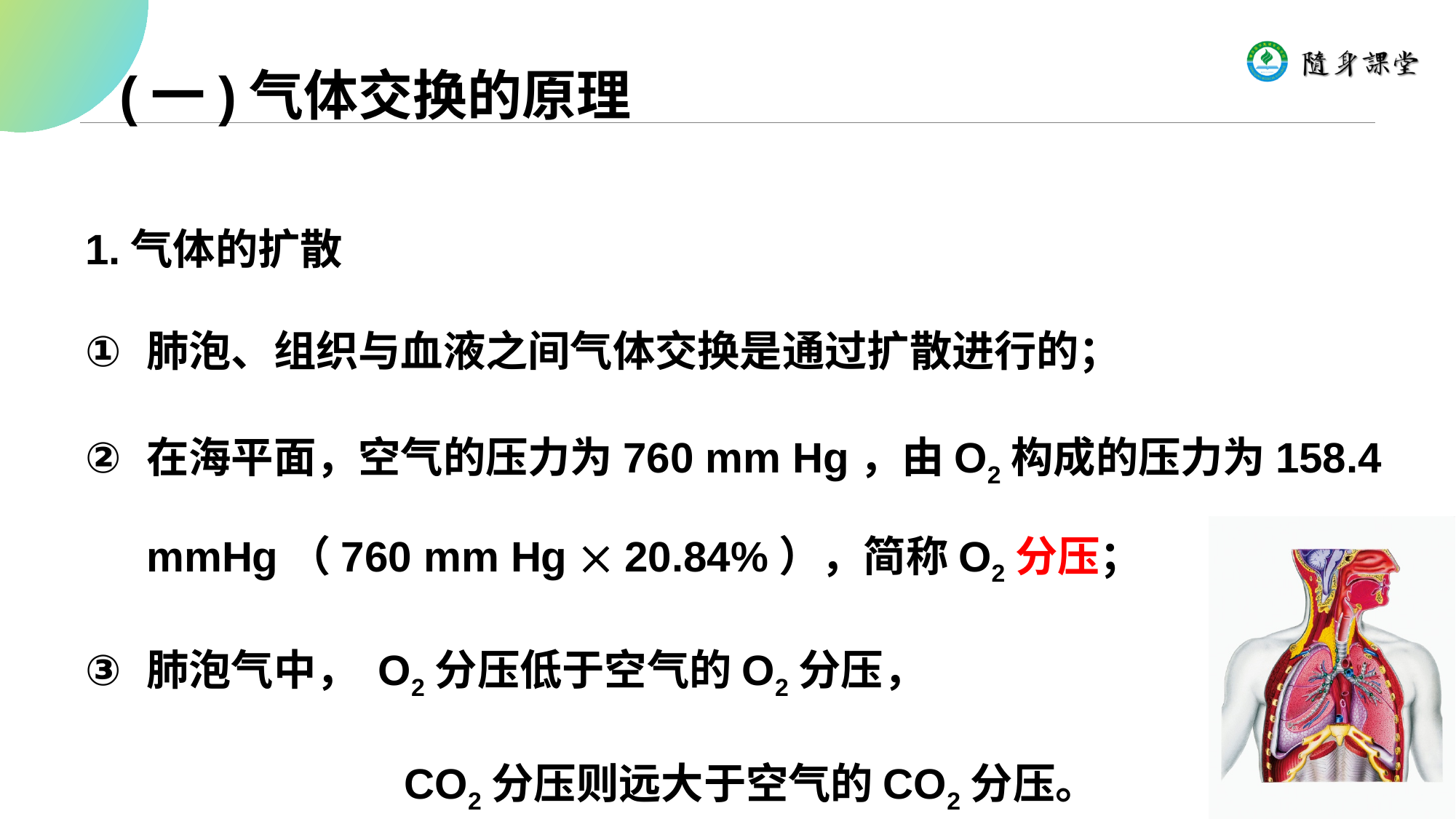

(一)气体交换的原理
1.气体的扩散
肺泡、组织与血液之间气体交换是通过扩散进行的；
在海平面，空气的压力为760 mm Hg，由O2构成的压力为158.4 mmHg（760 mm Hg × 20.84%），简称O2分压；
肺泡气中， O2分压低于空气的O2分压，
                           CO2分压则远大于空气的CO2分压。

57